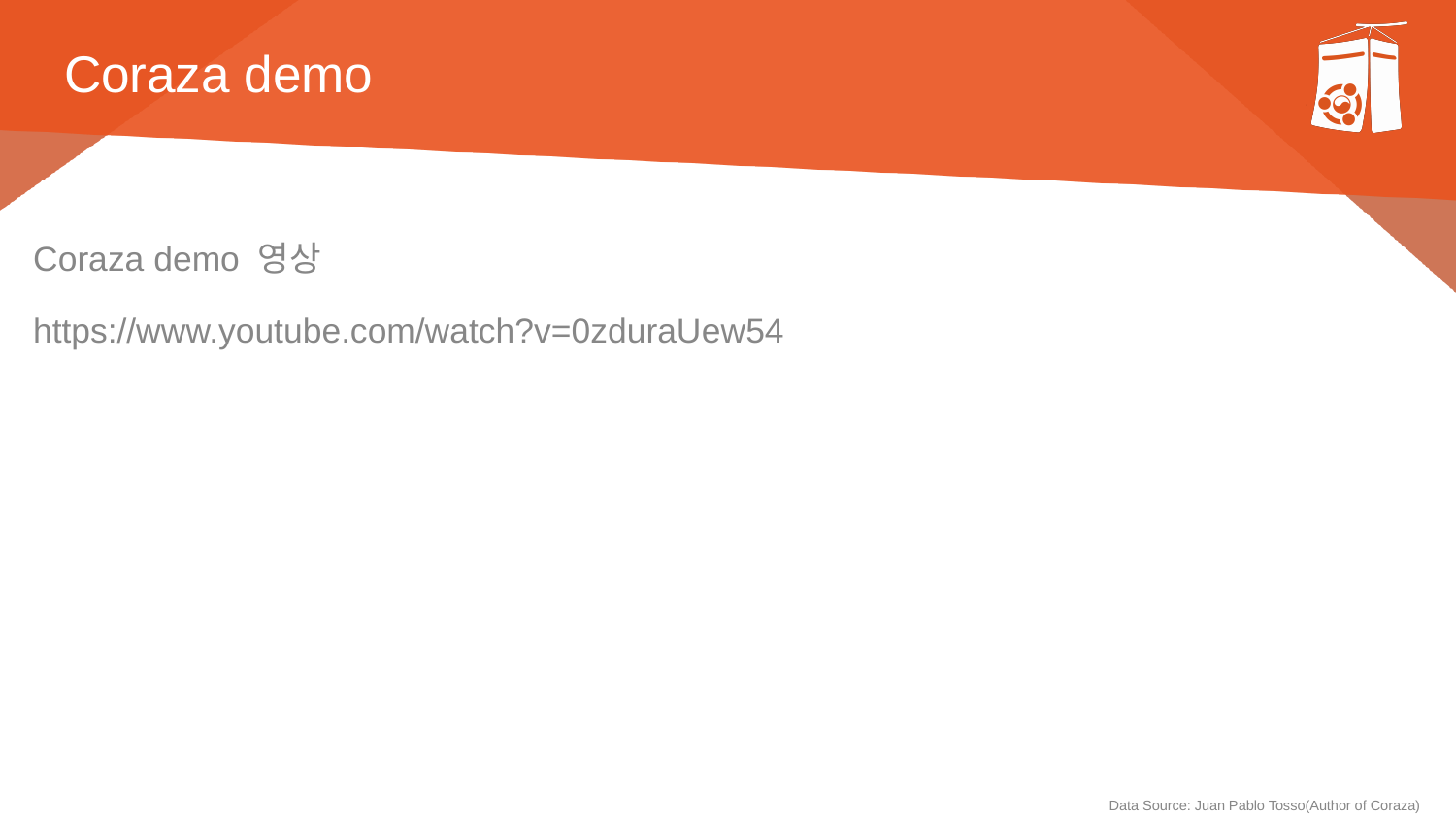

# Coraza demo
Coraza demo 영상
https://www.youtube.com/watch?v=0zduraUew54
Data Source: Juan Pablo Tosso(Author of Coraza)